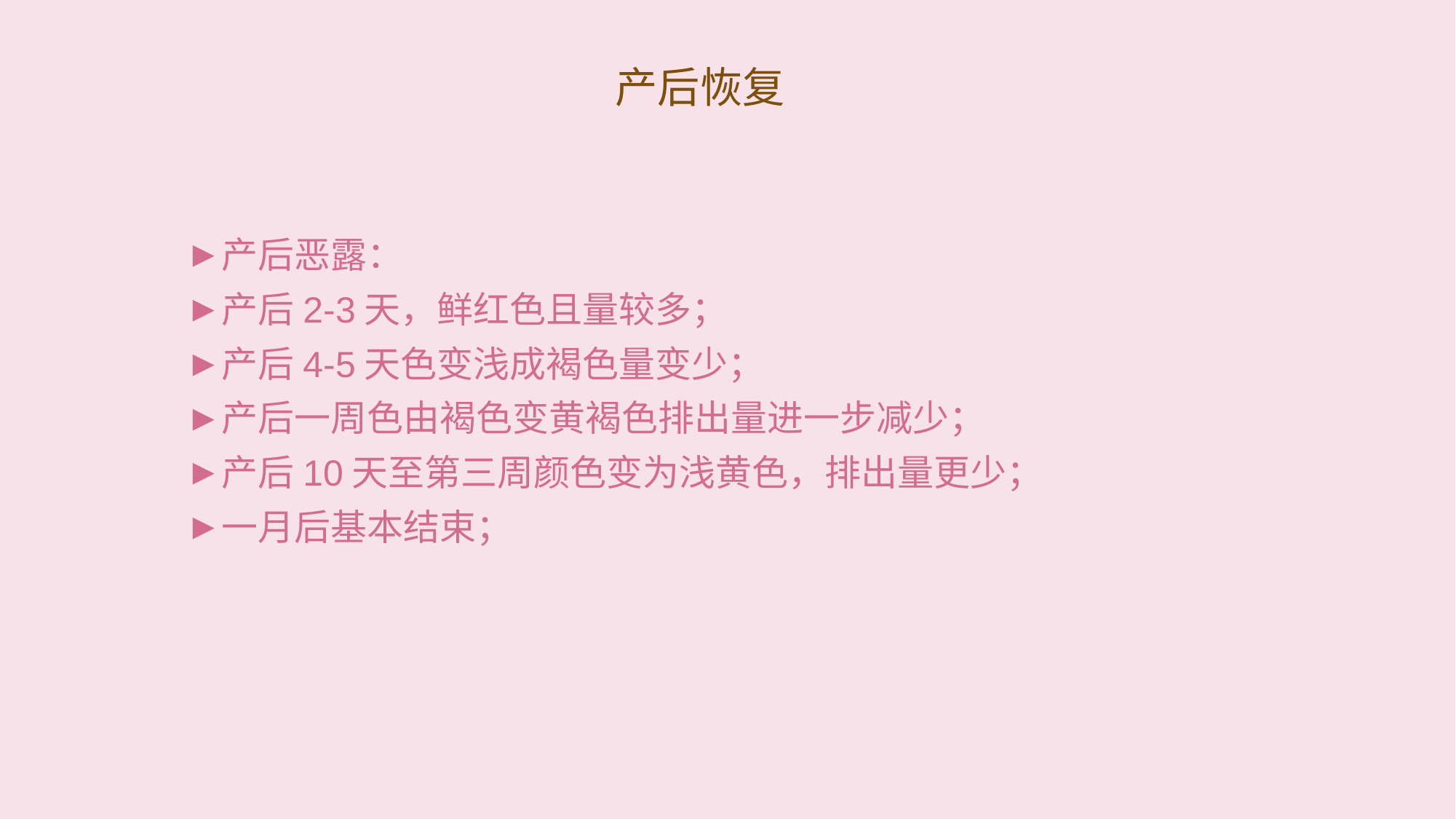

# 产后恢复
产后恶露：
产后2-3天，鲜红色且量较多；
产后4-5天色变浅成褐色量变少；
产后一周色由褐色变黄褐色排出量进一步减少；
产后10天至第三周颜色变为浅黄色，排出量更少；
一月后基本结束；